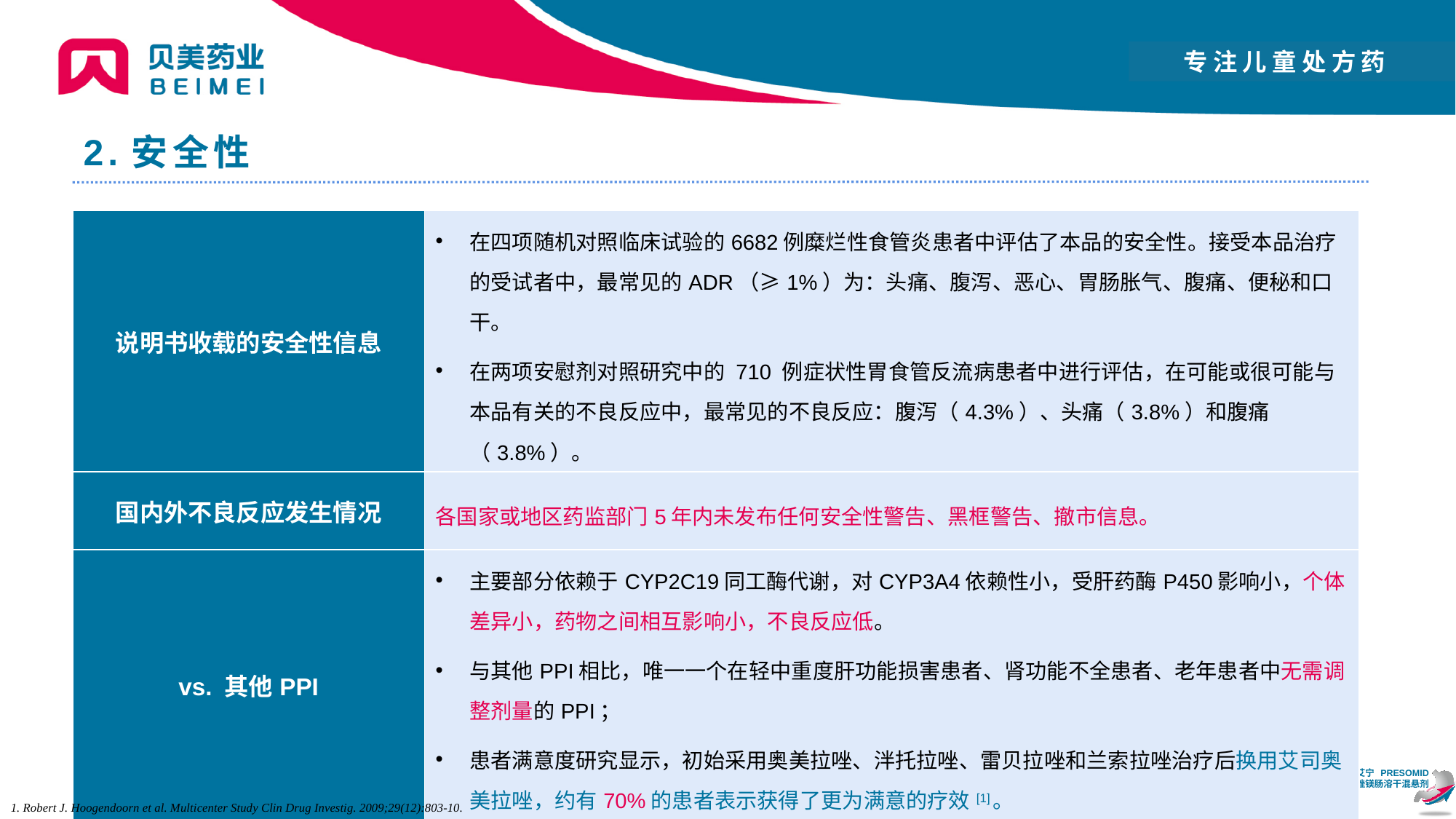

# 2.安全性
| 说明书收载的安全性信息 | 在四项随机对照临床试验的6682例糜烂性食管炎患者中评估了本品的安全性。接受本品治疗的受试者中，最常见的ADR（≥1%）为：头痛、腹泻、恶心、胃肠胀气、腹痛、便秘和口干。 在两项安慰剂对照研究中的 710 例症状性胃食管反流病患者中进行评估，在可能或很可能与本品有关的不良反应中，最常见的不良反应：腹泻（4.3%）、头痛（3.8%）和腹痛（3.8%）。 |
| --- | --- |
| 国内外不良反应发生情况 | 各国家或地区药监部门5年内未发布任何安全性警告、黑框警告、撤市信息。 |
| vs. 其他PPI | 主要部分依赖于CYP2C19同工酶代谢，对CYP3A4依赖性小，受肝药酶P450影响小，个体差异小，药物之间相互影响小，不良反应低。 与其他PPI相比，唯一一个在轻中重度肝功能损害患者、肾功能不全患者、老年患者中无需调整剂量的PPI； 患者满意度研究显示，初始采用奥美拉唑、泮托拉唑、雷贝拉唑和兰索拉唑治疗后换用艾司奥美拉唑，约有70%的患者表示获得了更为满意的疗效[1]。 |
1. Robert J. Hoogendoorn et al. Multicenter Study Clin Drug Investig. 2009;29(12):803-10.